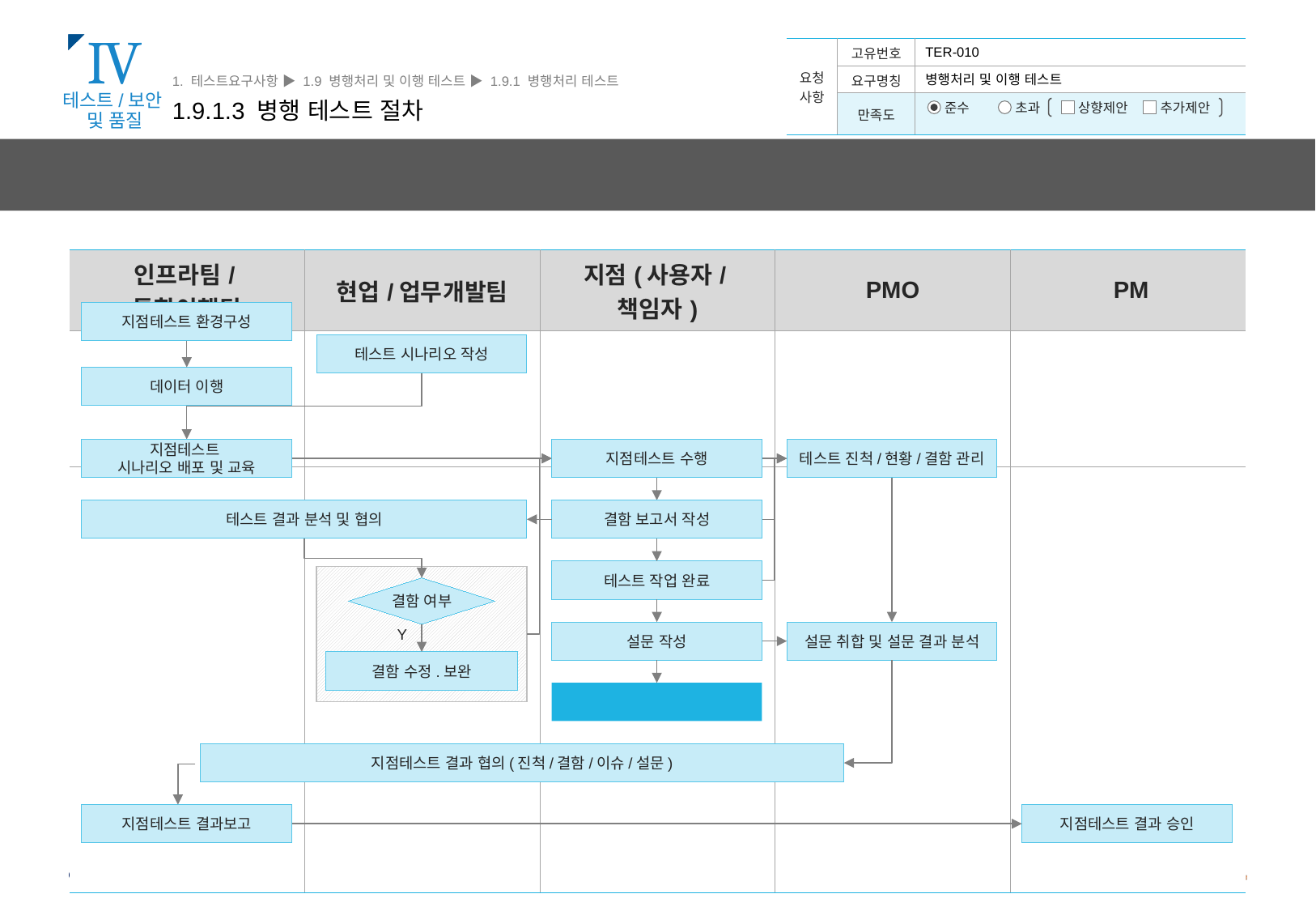

Ⅳ

테스트/보안
및 품질

1. 테스트요구사항 ▶ 1.9 병행처리 및 이행 테스트 ▶ 1.9.1 병행처리 테스트
1.9.1.3 병행 테스트 절차
TER-010
병행처리 및 이행 테스트

시스템 오픈을 준비하기 위한 테스트로 실제 운영환경에 준하는 환경을 준비하고, 각 지점의 테스터들을 교육 후 테스트를 수행합니다. 테스트가 완료되면 테스터들에게 설문을 받아 그 결과를 차기 지점테스트에 반영합니다.
| 인프라팀/통합이행팀 | 현업/업무개발팀 | 지점(사용자/책임자) | PMO | PM |
| --- | --- | --- | --- | --- |
|  |  |  |  |  |
|  |  |  |  |  |
지점테스트 환경구성
테스트 시나리오 작성
데이터 이행
지점테스트
시나리오 배포 및 교육
지점테스트 수행
테스트 진척/현황/결함 관리
테스트 결과 분석 및 협의
결함 보고서 작성
테스트 작업 완료

결함 여부
설문 작성
설문 취합 및 설문 결과 분석
Y
결함 수정.보완
지점테스트 종료
지점테스트 결과 협의(진척/결함/이슈/설문)
지점테스트 결과보고
지점테스트 결과 승인